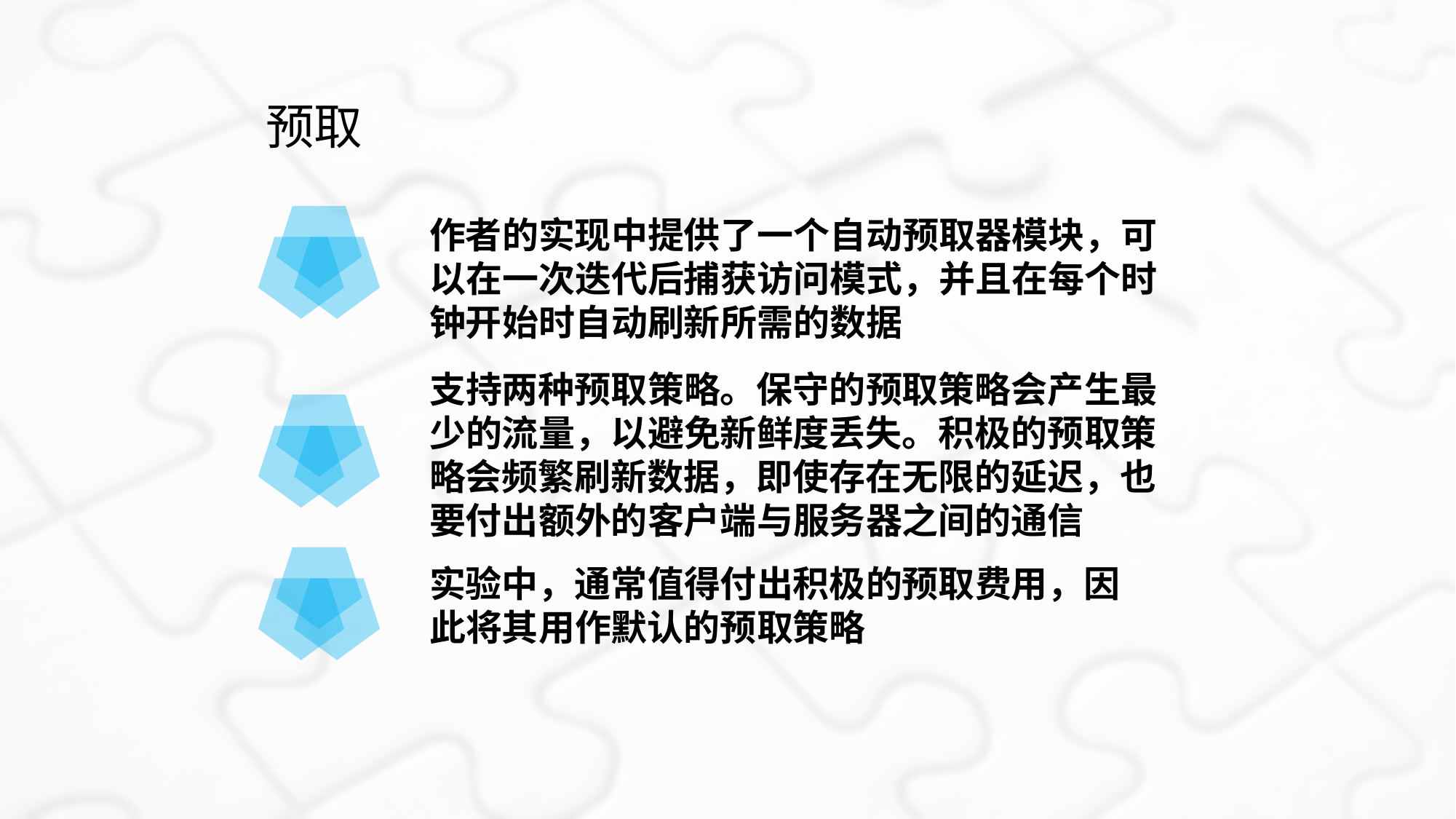

预取

作者的实现中提供了一个自动预取器模块，可以在一次迭代后捕获访问模式，并且在每个时钟开始时自动刷新所需的数据
支持两种预取策略。保守的预取策略会产生最少的流量，以避免新鲜度丢失。积极的预取策略会频繁刷新数据，即使存在无限的延迟，也要付出额外的客户端与服务器之间的通信

实验中，通常值得付出积极的预取费用，因此将其用作默认的预取策略